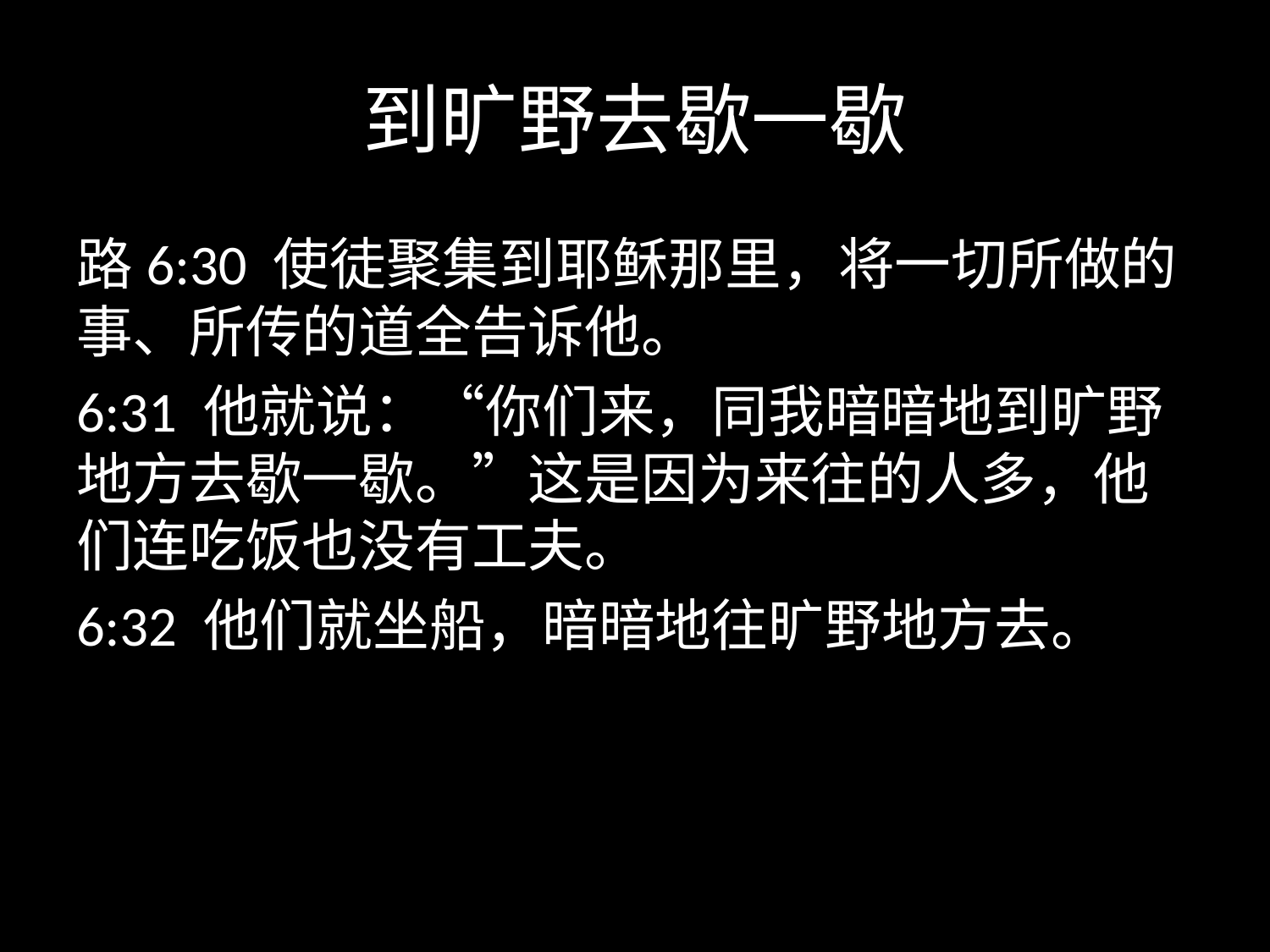

# 到旷野去歇一歇
路6:30 使徒聚集到耶稣那里，将一切所做的事、所传的道全告诉他。
6:31 他就说：“你们来，同我暗暗地到旷野地方去歇一歇。”这是因为来往的人多，他们连吃饭也没有工夫。
6:32 他们就坐船，暗暗地往旷野地方去。